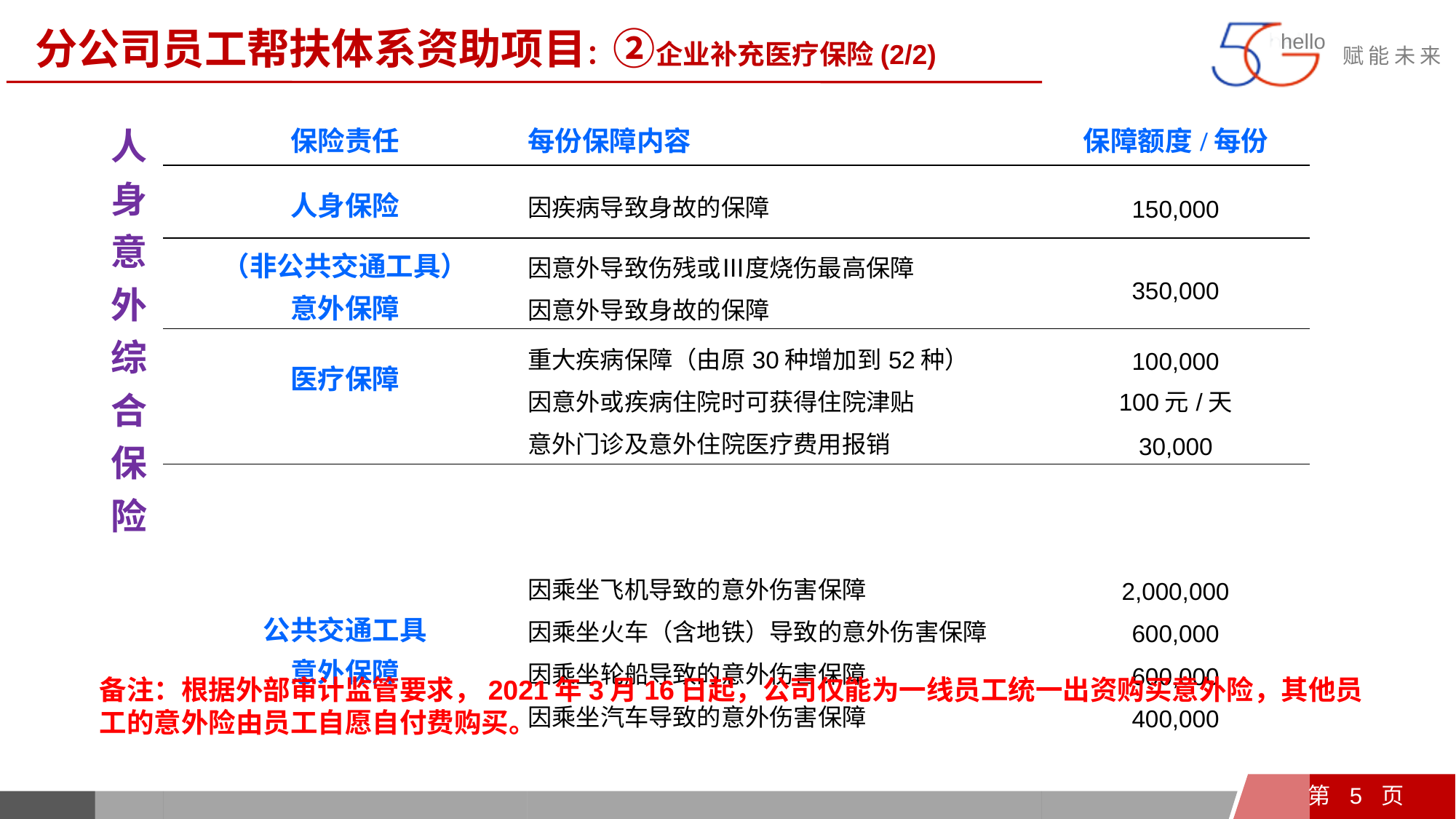

分公司员工帮扶体系资助项目：②企业补充医疗保险(2/2)
| 人身意外综合保险 | 保险责任 | 每份保障内容 | 保障额度/每份 |
| --- | --- | --- | --- |
|  | 人身保险 | 因疾病导致身故的保障 | 150,000 |
|  | （非公共交通工具） 意外保障 | 因意外导致伤残或Ⅲ度烧伤最高保障 因意外导致身故的保障 | 350,000 |
|  | 医疗保障 | 重大疾病保障（由原30种增加到52种） 因意外或疾病住院时可获得住院津贴 意外门诊及意外住院医疗费用报销 | 100,000 100元/天 30,000 |
|  | 公共交通工具 意外保障 | 因乘坐飞机导致的意外伤害保障 因乘坐火车（含地铁）导致的意外伤害保障 因乘坐轮船导致的意外伤害保障 因乘坐汽车导致的意外伤害保障 | 2,000,000 600,000 600,000 400,000 |
备注：根据外部审计监管要求，2021年3月16日起，公司仅能为一线员工统一出资购买意外险，其他员工的意外险由员工自愿自付费购买。